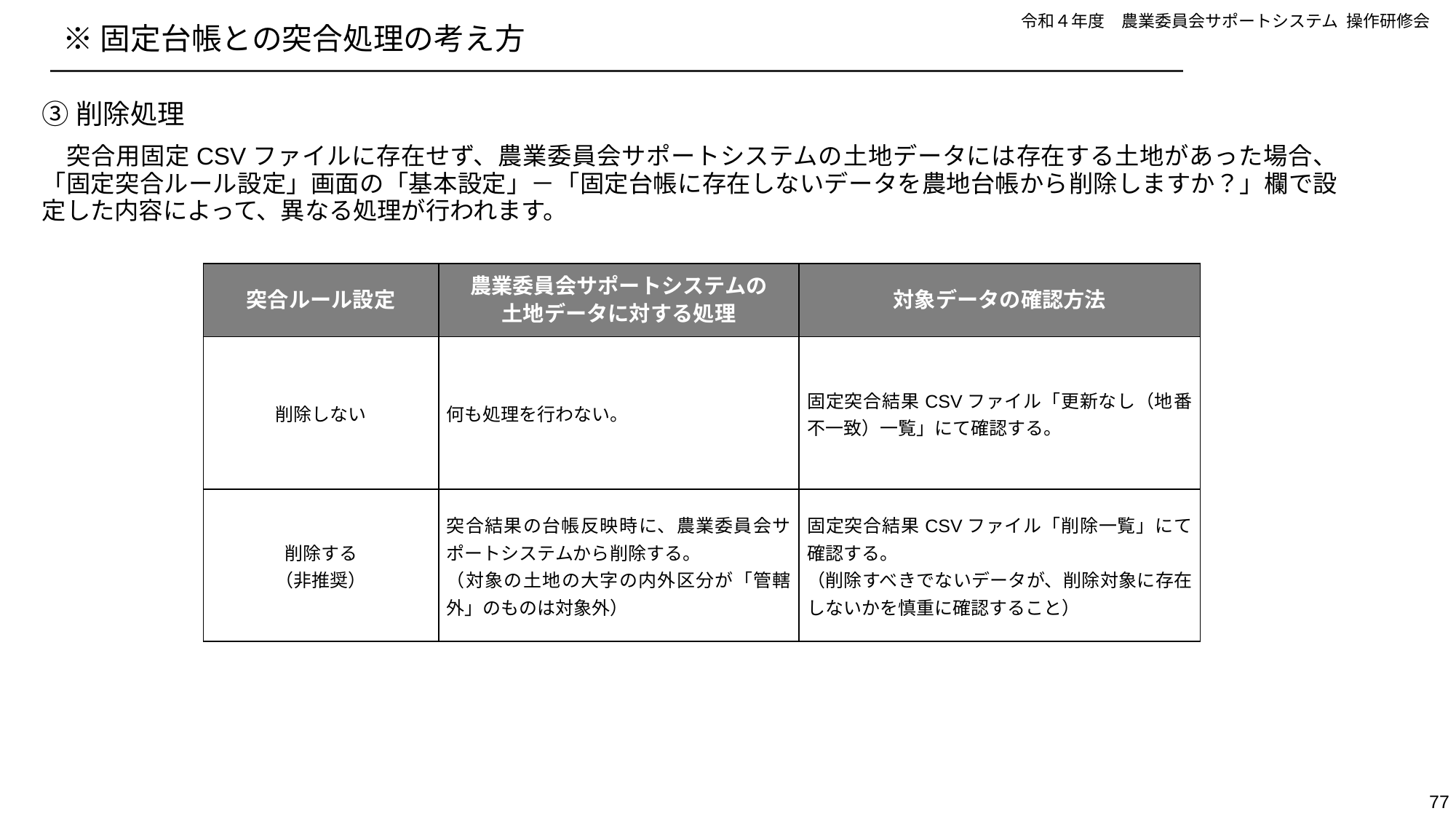

# ※固定台帳との突合処理の考え方
③削除処理
　突合用固定CSVファイルに存在せず、農業委員会サポートシステムの土地データには存在する土地があった場合、「固定突合ルール設定」画面の「基本設定」－「固定台帳に存在しないデータを農地台帳から削除しますか？」欄で設定した内容によって、異なる処理が行われます。
| 突合ルール設定 | 農業委員会サポートシステムの 土地データに対する処理 | 対象データの確認方法 |
| --- | --- | --- |
| 削除しない | 何も処理を行わない。 | 固定突合結果CSVファイル「更新なし（地番不一致）一覧」にて確認する。 |
| 削除する （非推奨） | 突合結果の台帳反映時に、農業委員会サポートシステムから削除する。 （対象の土地の大字の内外区分が「管轄外」のものは対象外） | 固定突合結果CSVファイル「削除一覧」にて確認する。 （削除すべきでないデータが、削除対象に存在しないかを慎重に確認すること） |